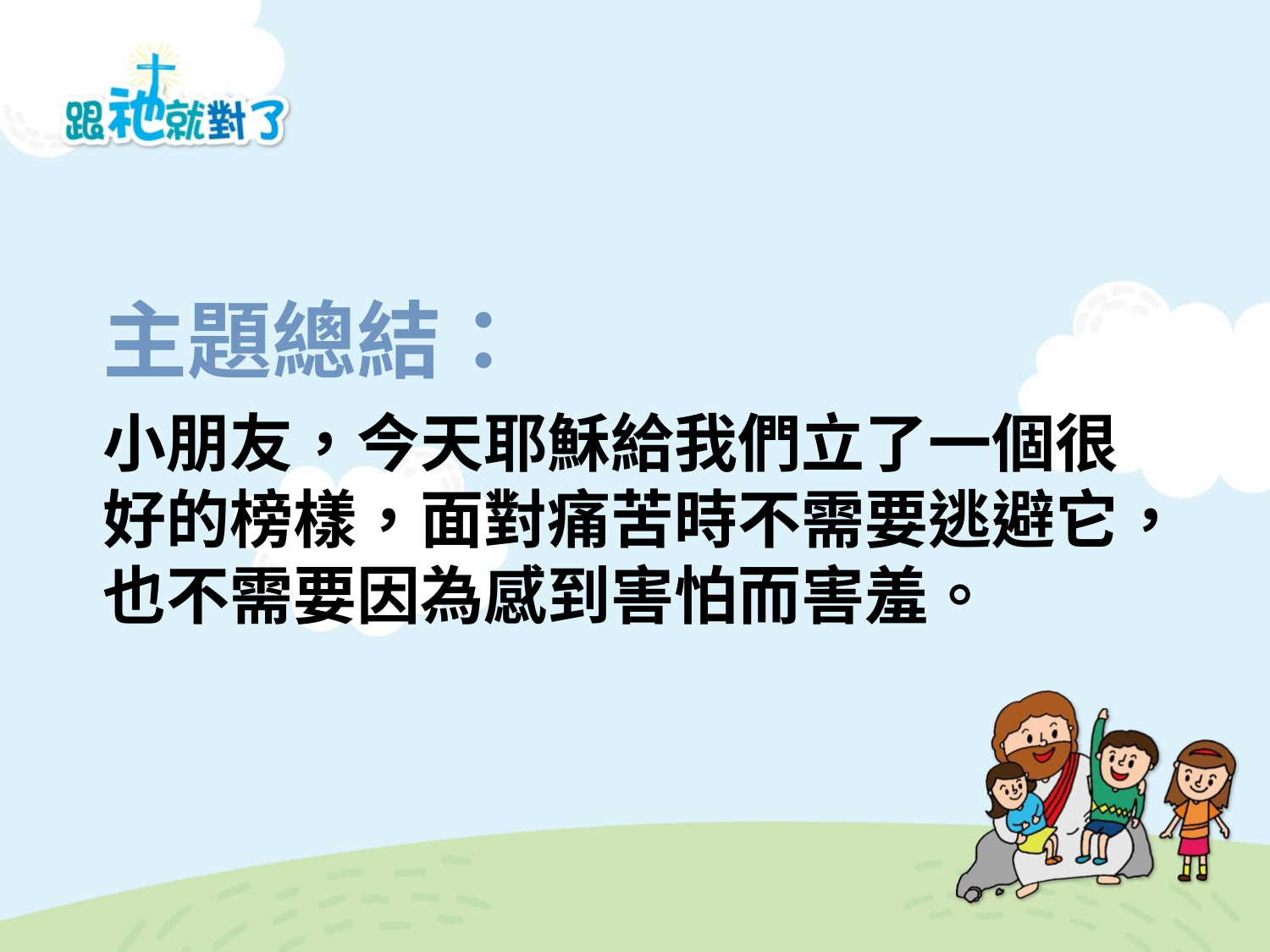

主題總結：
小朋友，今天耶穌給我們立了一個很好的榜樣，面對痛苦時不需要逃避它，也不需要因為感到害怕而害羞。